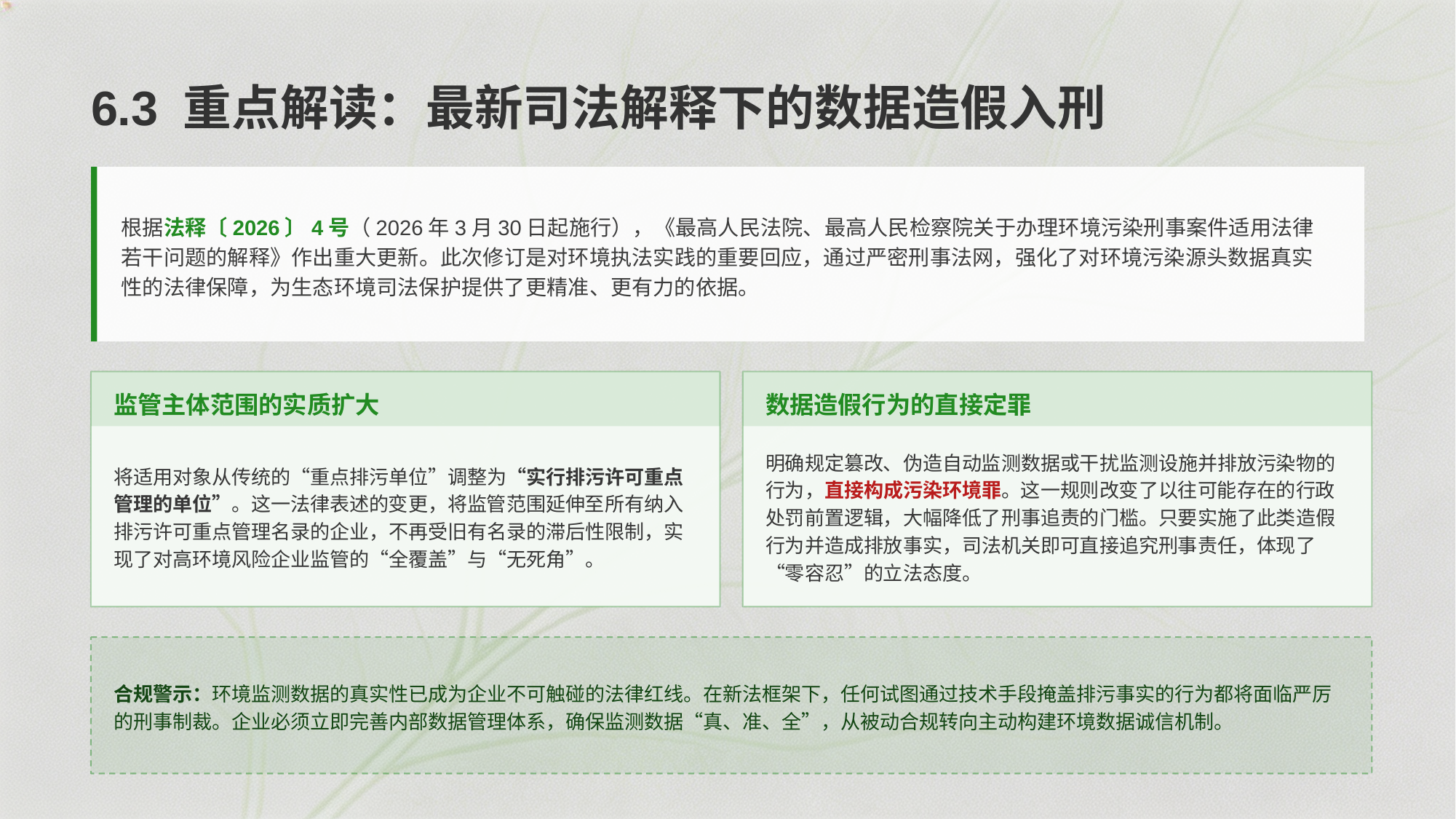

6.3 重点解读：最新司法解释下的数据造假入刑

根据法释〔2026〕4号（2026年3月30日起施行），《最高人民法院、最高人民检察院关于办理环境污染刑事案件适用法律若干问题的解释》作出重大更新。此次修订是对环境执法实践的重要回应，通过严密刑事法网，强化了对环境污染源头数据真实性的法律保障，为生态环境司法保护提供了更精准、更有力的依据。

监管主体范围的实质扩大
数据造假行为的直接定罪
将适用对象从传统的“重点排污单位”调整为“实行排污许可重点管理的单位”。这一法律表述的变更，将监管范围延伸至所有纳入排污许可重点管理名录的企业，不再受旧有名录的滞后性限制，实现了对高环境风险企业监管的“全覆盖”与“无死角”。
明确规定篡改、伪造自动监测数据或干扰监测设施并排放污染物的行为，直接构成污染环境罪。这一规则改变了以往可能存在的行政处罚前置逻辑，大幅降低了刑事追责的门槛。只要实施了此类造假行为并造成排放事实，司法机关即可直接追究刑事责任，体现了“零容忍”的立法态度。

合规警示：环境监测数据的真实性已成为企业不可触碰的法律红线。在新法框架下，任何试图通过技术手段掩盖排污事实的行为都将面临严厉的刑事制裁。企业必须立即完善内部数据管理体系，确保监测数据“真、准、全”，从被动合规转向主动构建环境数据诚信机制。